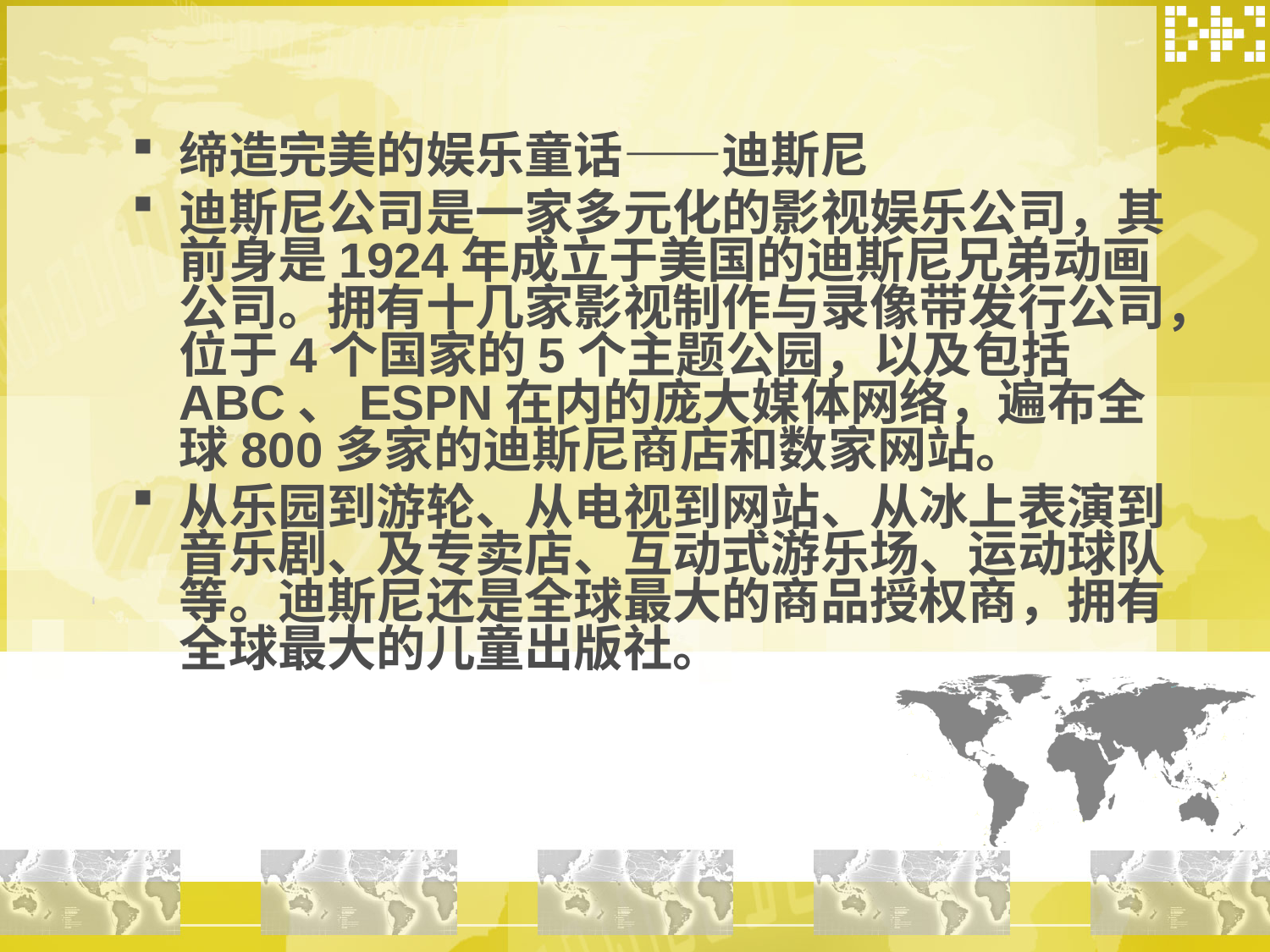

缔造完美的娱乐童话——迪斯尼
迪斯尼公司是一家多元化的影视娱乐公司，其前身是1924年成立于美国的迪斯尼兄弟动画公司。拥有十几家影视制作与录像带发行公司，位于4个国家的5个主题公园，以及包括ABC、ESPN在内的庞大媒体网络，遍布全球800多家的迪斯尼商店和数家网站。
从乐园到游轮、从电视到网站、从冰上表演到音乐剧、及专卖店、互动式游乐场、运动球队等。迪斯尼还是全球最大的商品授权商，拥有全球最大的儿童出版社。

105